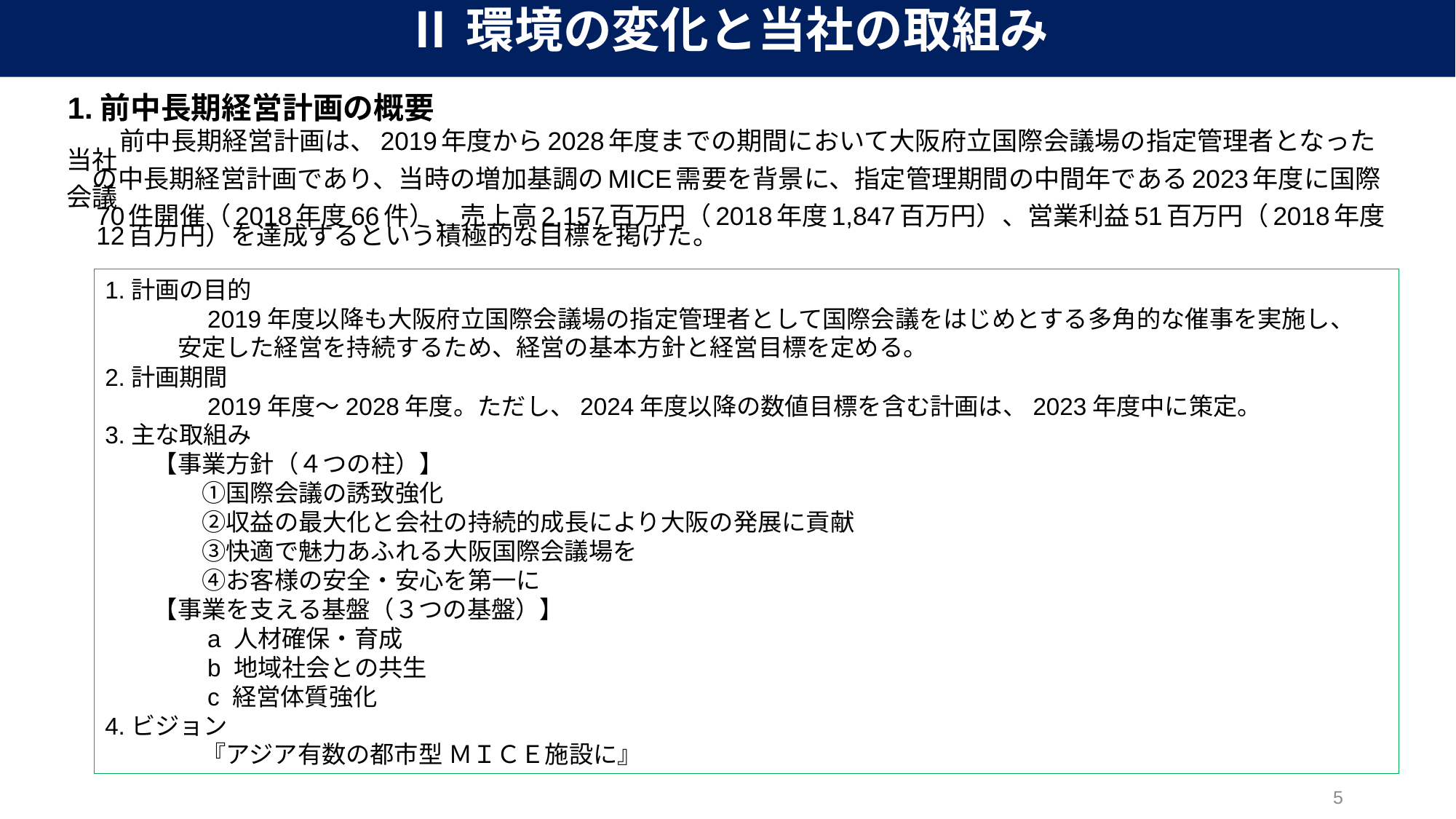

Ⅱ環境の変化と当社の取組み
1.前中長期経営計画の概要
　　　前中長期経営計画は、2019年度から2028年度までの期間において大阪府立国際会議場の指定管理者となった当社
　の中長期経営計画であり、当時の増加基調のMICE需要を背景に、指定管理期間の中間年である2023年度に国際会議
　70件開催（2018年度66件）、売上高2,157百万円（2018年度1,847百万円）、営業利益51百万円（2018年度
　12百万円）を達成するという積極的な目標を掲げた。
1.計画の目的
　　　　2019年度以降も大阪府立国際会議場の指定管理者として国際会議をはじめとする多角的な催事を実施し、
　　　安定した経営を持続するため、経営の基本方針と経営目標を定める。
2.計画期間
　　　　2019年度～2028年度。ただし、2024年度以降の数値目標を含む計画は、2023年度中に策定。
3.主な取組み
　　【事業方針（４つの柱）】
　　　　①国際会議の誘致強化
　　　　②収益の最大化と会社の持続的成長により大阪の発展に貢献
　　　　③快適で魅力あふれる大阪国際会議場を
　　　　④お客様の安全・安心を第一に
　　【事業を支える基盤（３つの基盤）】
　　　　a 人材確保・育成
　　　　b 地域社会との共生
　　　　c 経営体質強化
4.ビジョン
　　　　『アジア有数の都市型 ＭＩＣＥ施設に』
5